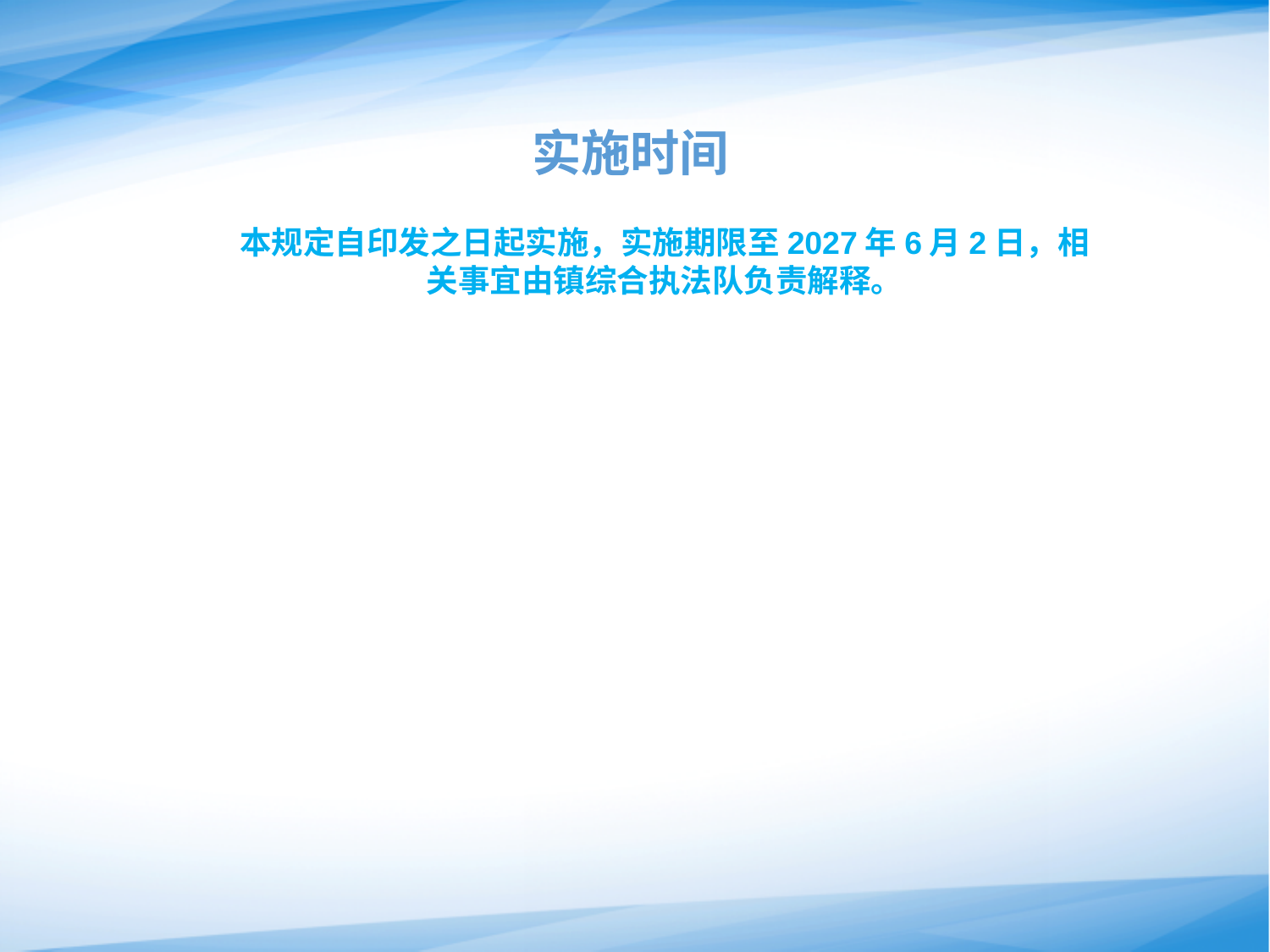

# 实施时间
本规定自印发之日起实施，实施期限至2027年6月2日，相关事宜由镇综合执法队负责解释。